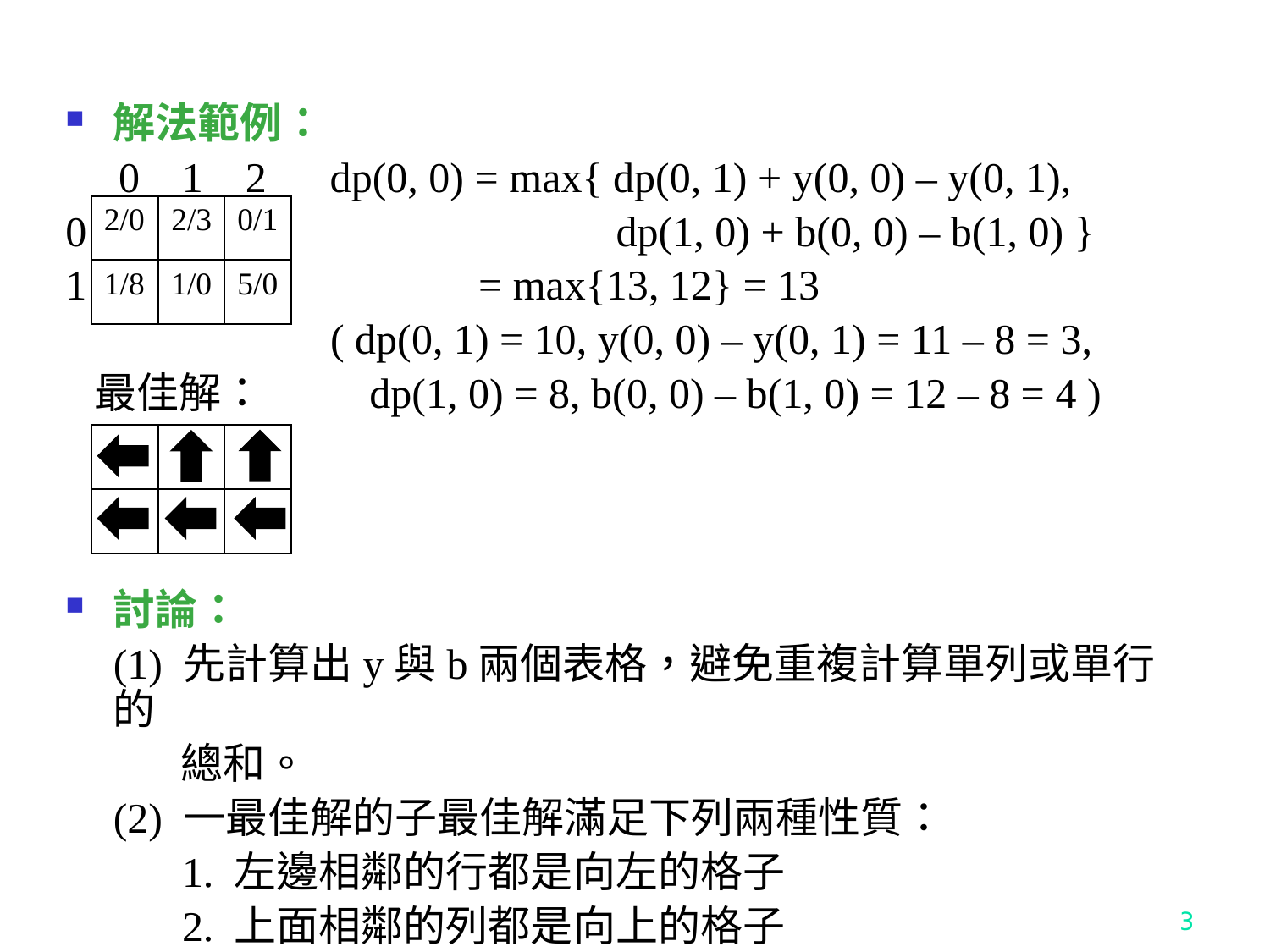

解法範例：
     0    1    2      dp(0, 0) = max{ dp(0, 1) + y(0, 0) – y(0, 1),
0                                                  dp(1, 0) + b(0, 0) – b(1, 0) }
1                                     = max{13, 12} = 13
                         ( dp(0, 1) = 10, y(0, 0) – y(0, 1) = 11 – 8 = 3,
  最佳解：          dp(1, 0) = 8, b(0, 0) – b(1, 0) = 12 – 8 = 4 )

討論：
	(1) 先計算出y與b兩個表格，避免重複計算單列或單行的
	      總和。
	(2) 一最佳解的子最佳解滿足下列兩種性質：
           1. 左邊相鄰的行都是向左的格子
           2. 上面相鄰的列都是向上的格子
| 2/0 | 2/3 | 0/1 |
| --- | --- | --- |
| 1/8 | 1/0 | 5/0 |
|  |  |  |
| --- | --- | --- |
|  |  |  |

3